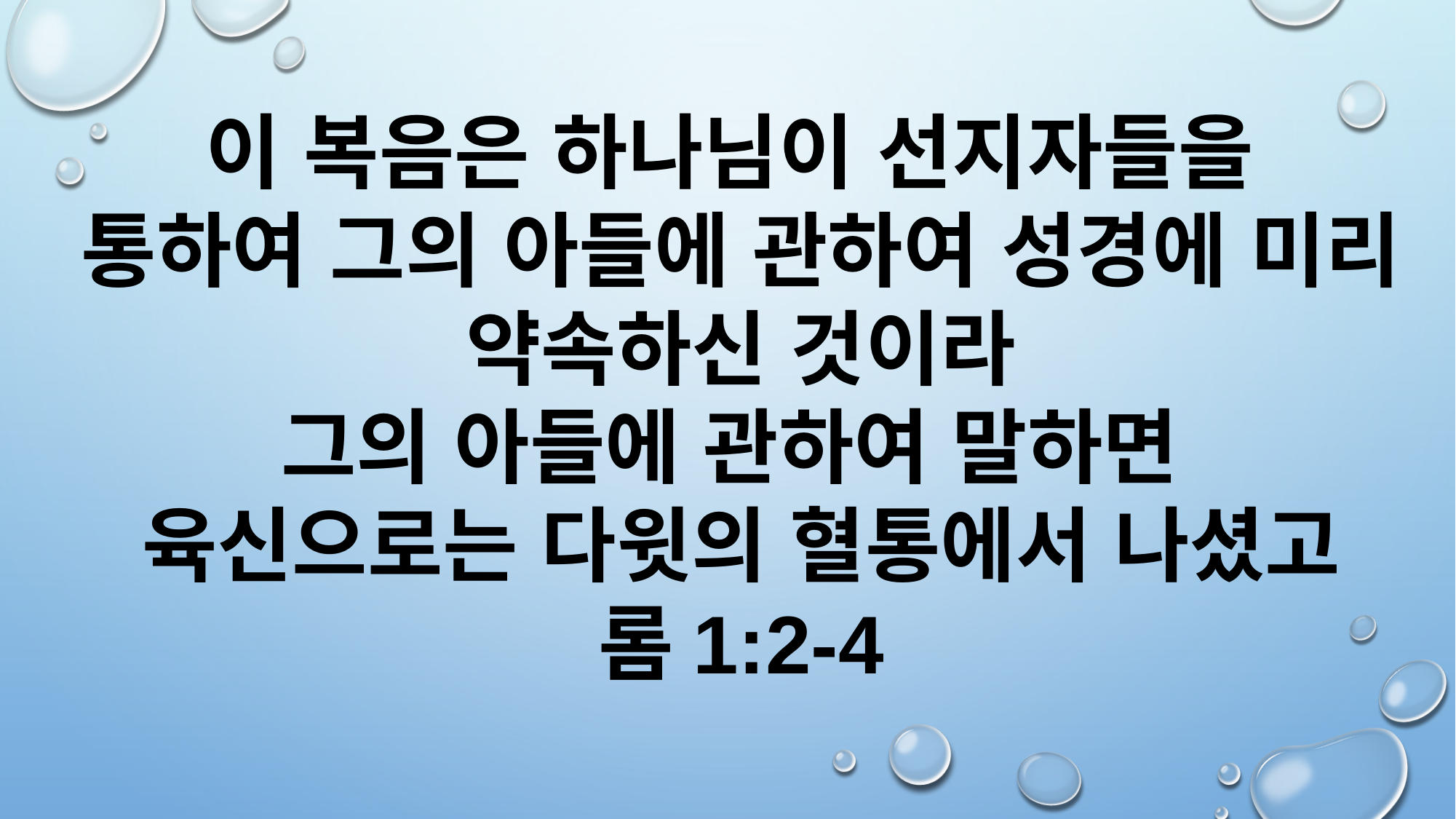

이 복음은 하나님이 선지자들을
통하여 그의 아들에 관하여 성경에 미리 약속하신 것이라
그의 아들에 관하여 말하면
육신으로는 다윗의 혈통에서 나셨고
롬1:2-4